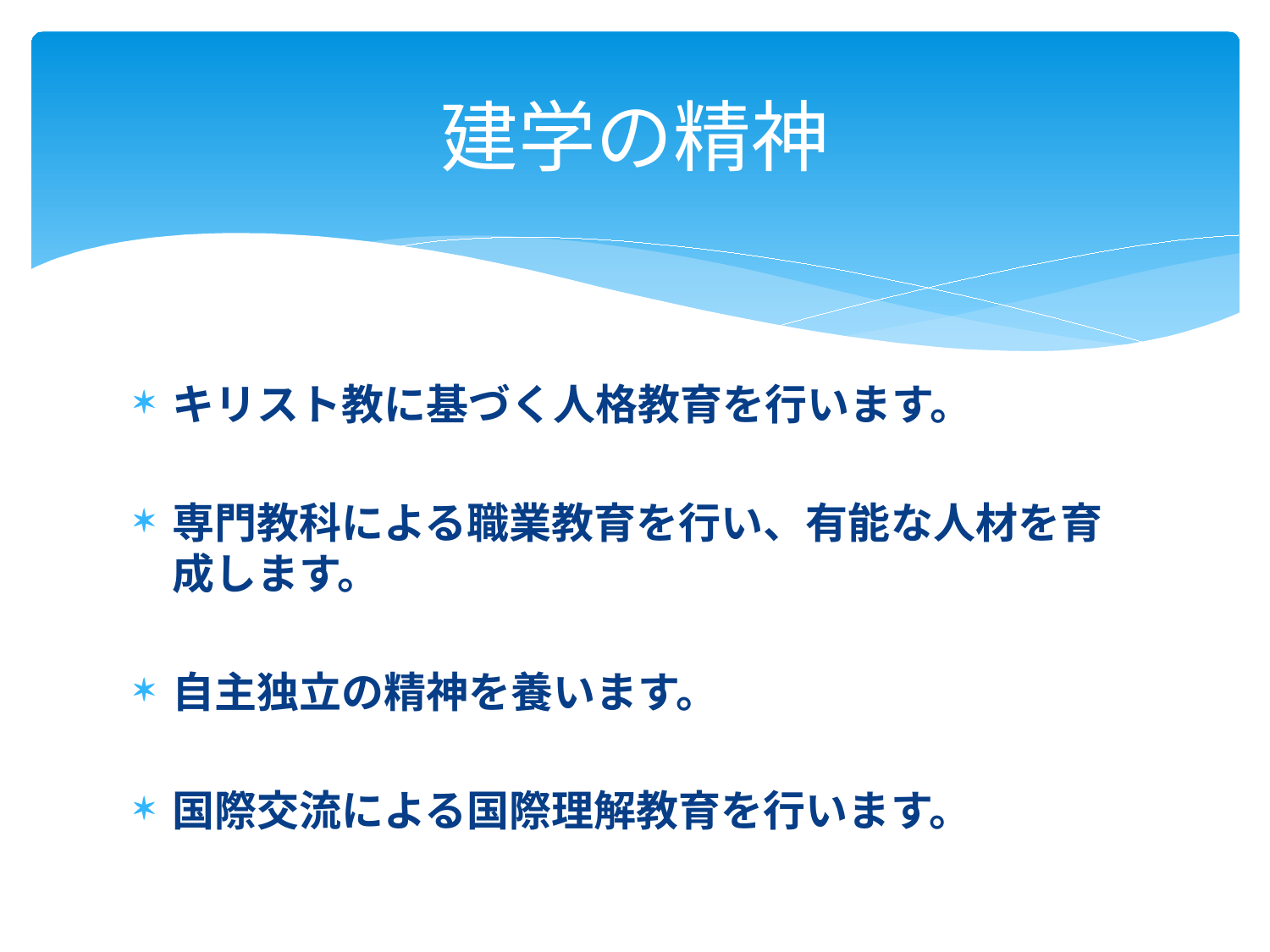

# 建学の精神
キリスト教に基づく人格教育を行います。

専門教科による職業教育を行い、有能な人材を育成します。

自主独立の精神を養います。

国際交流による国際理解教育を行います。